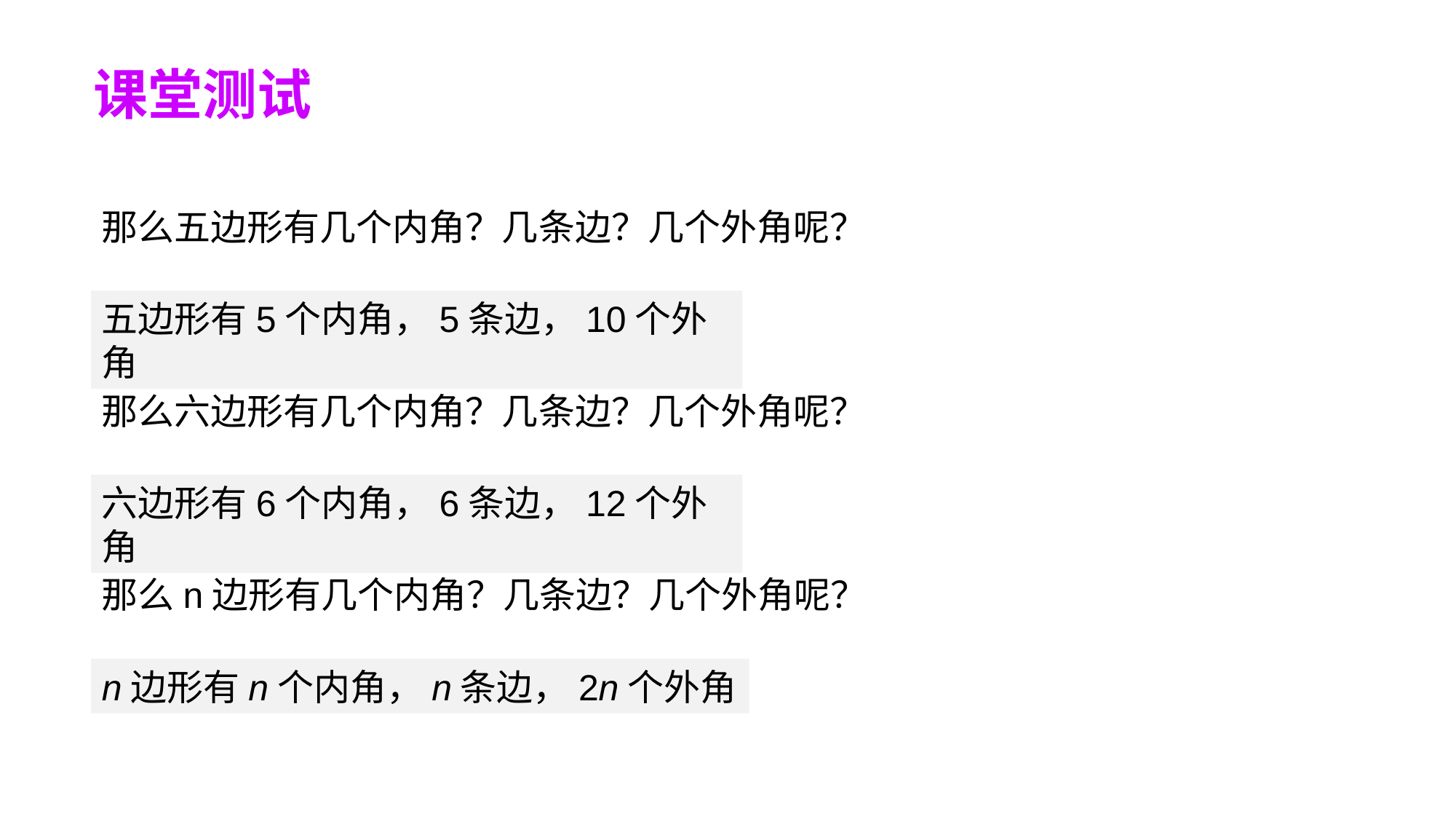

课堂测试
那么五边形有几个内角？几条边？几个外角呢？
五边形有5个内角，5条边，10个外角
那么六边形有几个内角？几条边？几个外角呢？
六边形有6个内角，6条边，12个外角
那么n边形有几个内角？几条边？几个外角呢？
n边形有n个内角，n条边，2n个外角